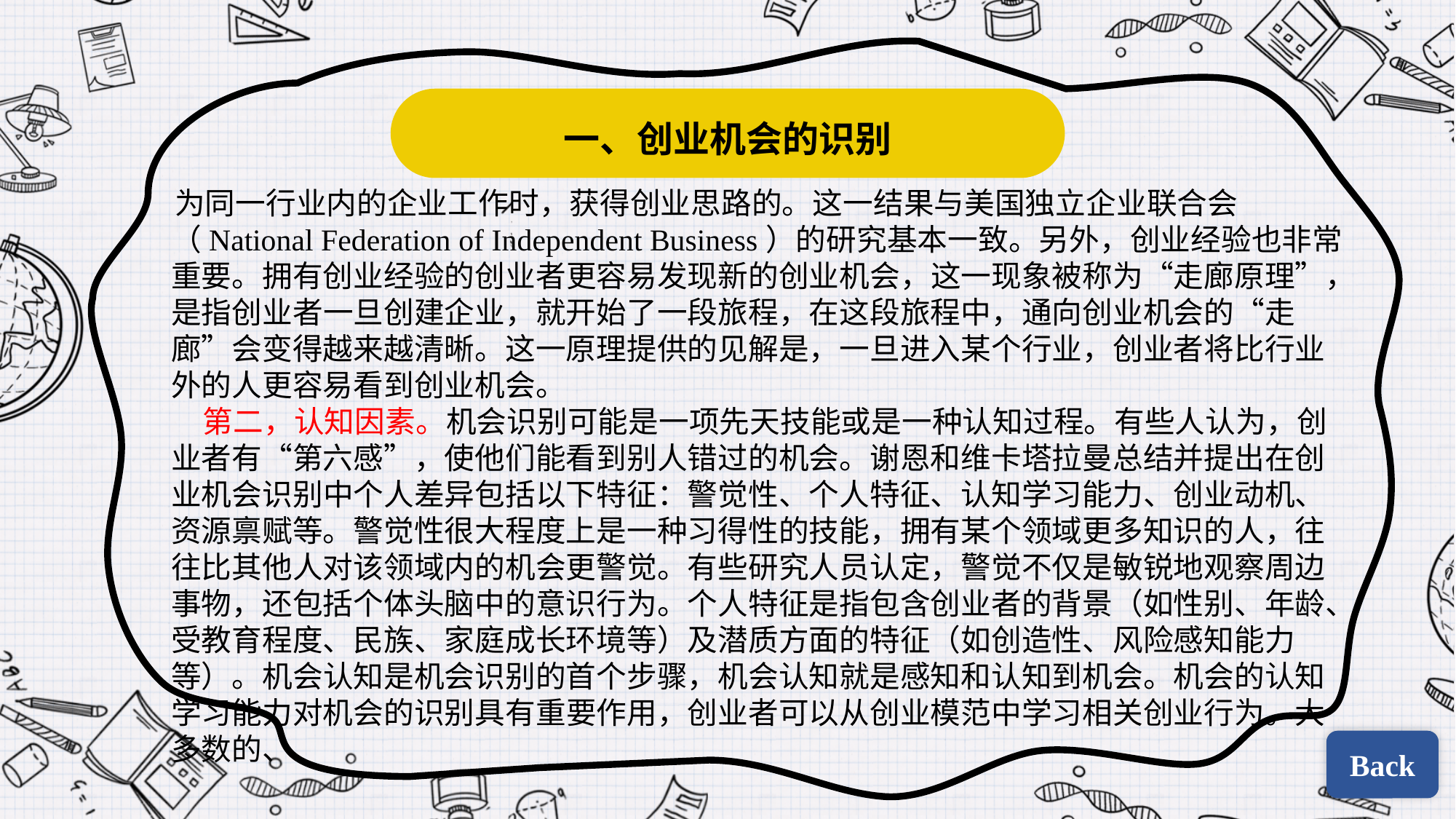

一、创业机会的识别
为同一行业内的企业工作时，获得创业思路的。这一结果与美国独立企业联合会（National Federation of Independent Business）的研究基本一致。另外，创业经验也非常重要。拥有创业经验的创业者更容易发现新的创业机会，这一现象被称为“走廊原理”，是指创业者一旦创建企业，就开始了一段旅程，在这段旅程中，通向创业机会的“走廊”会变得越来越清晰。这一原理提供的见解是，一旦进入某个行业，创业者将比行业外的人更容易看到创业机会。
第二，认知因素。机会识别可能是一项先天技能或是一种认知过程。有些人认为，创业者有“第六感”，使他们能看到别人错过的机会。谢恩和维卡塔拉曼总结并提出在创业机会识别中个人差异包括以下特征：警觉性、个人特征、认知学习能力、创业动机、资源禀赋等。警觉性很大程度上是一种习得性的技能，拥有某个领域更多知识的人，往往比其他人对该领域内的机会更警觉。有些研究人员认定，警觉不仅是敏锐地观察周边事物，还包括个体头脑中的意识行为。个人特征是指包含创业者的背景（如性别、年龄、受教育程度、民族、家庭成长环境等）及潜质方面的特征（如创造性、风险感知能力等）。机会认知是机会识别的首个步骤，机会认知就是感知和认知到机会。机会的认知学习能力对机会的识别具有重要作用，创业者可以从创业模范中学习相关创业行为。大多数的、

Back